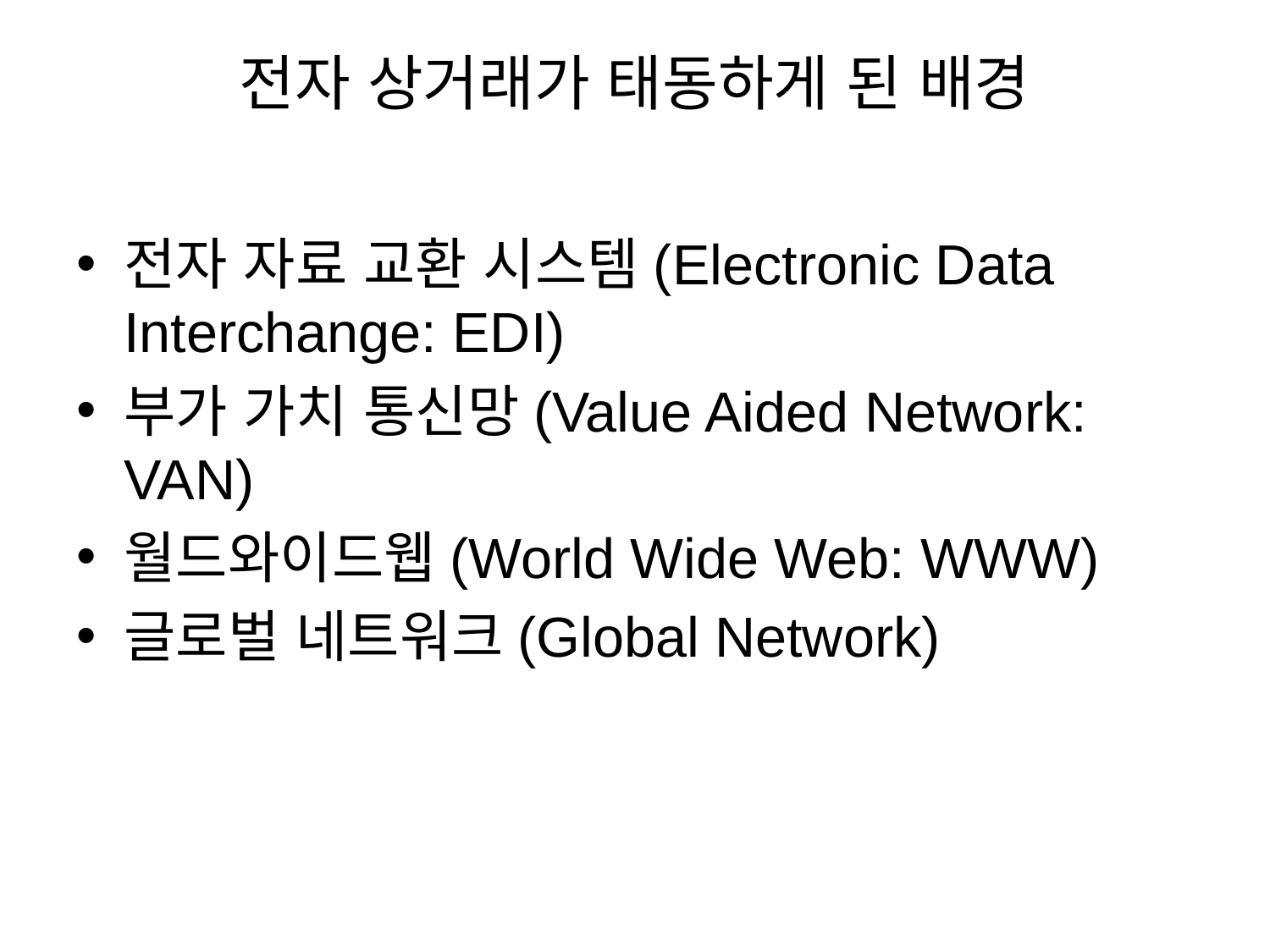

# 전자 상거래가 태동하게 된 배경
전자 자료 교환 시스템(Electronic Data Interchange: EDI)
부가 가치 통신망(Value Aided Network: VAN)
월드와이드웹(World Wide Web: WWW)
글로벌 네트워크(Global Network)